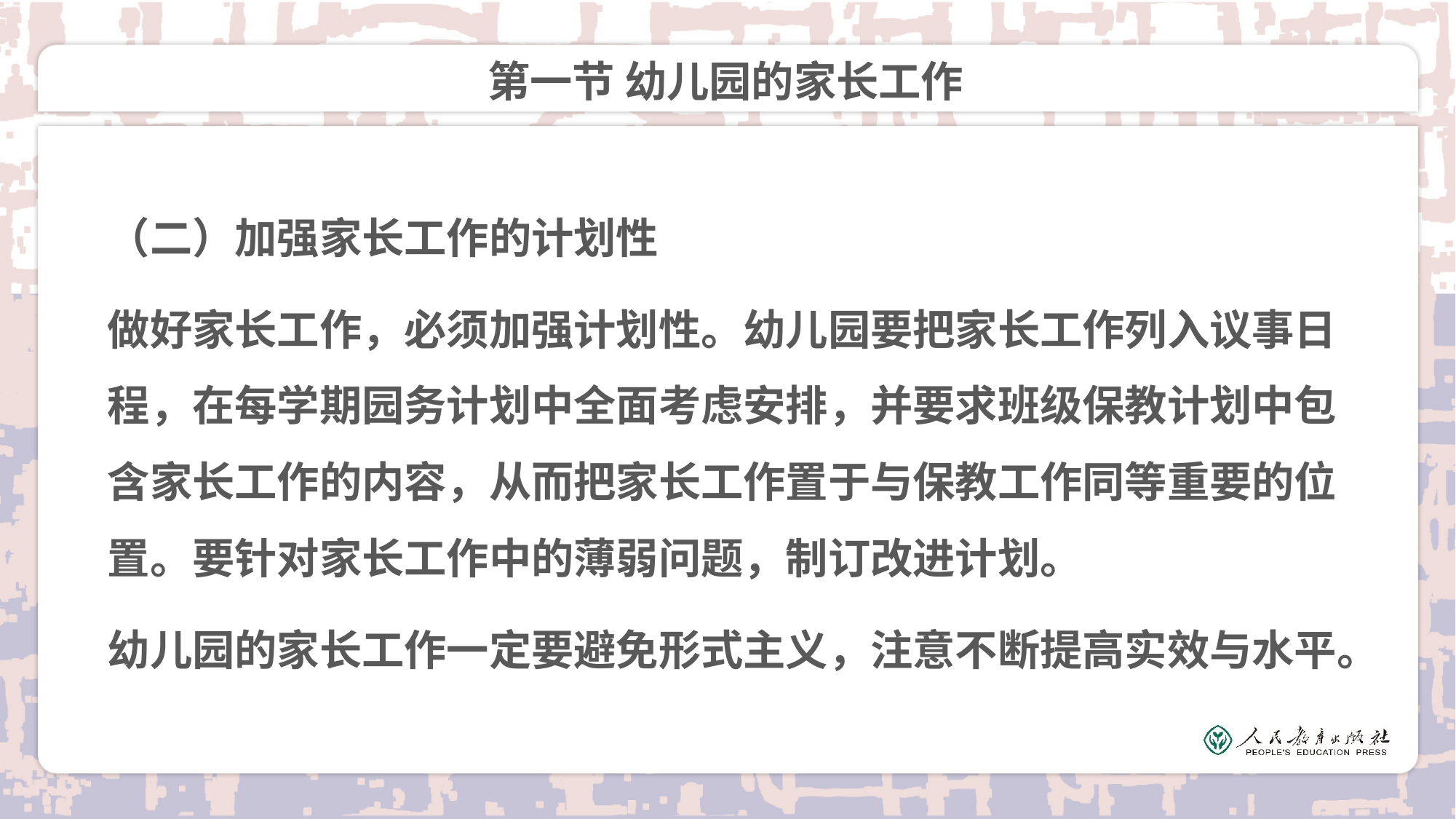

# 第一节 幼儿园的家长工作
（二）加强家长工作的计划性
做好家长工作，必须加强计划性。幼儿园要把家长工作列入议事日程，在每学期园务计划中全面考虑安排，并要求班级保教计划中包含家长工作的内容，从而把家长工作置于与保教工作同等重要的位置。要针对家长工作中的薄弱问题，制订改进计划。
幼儿园的家长工作一定要避免形式主义，注意不断提高实效与水平。